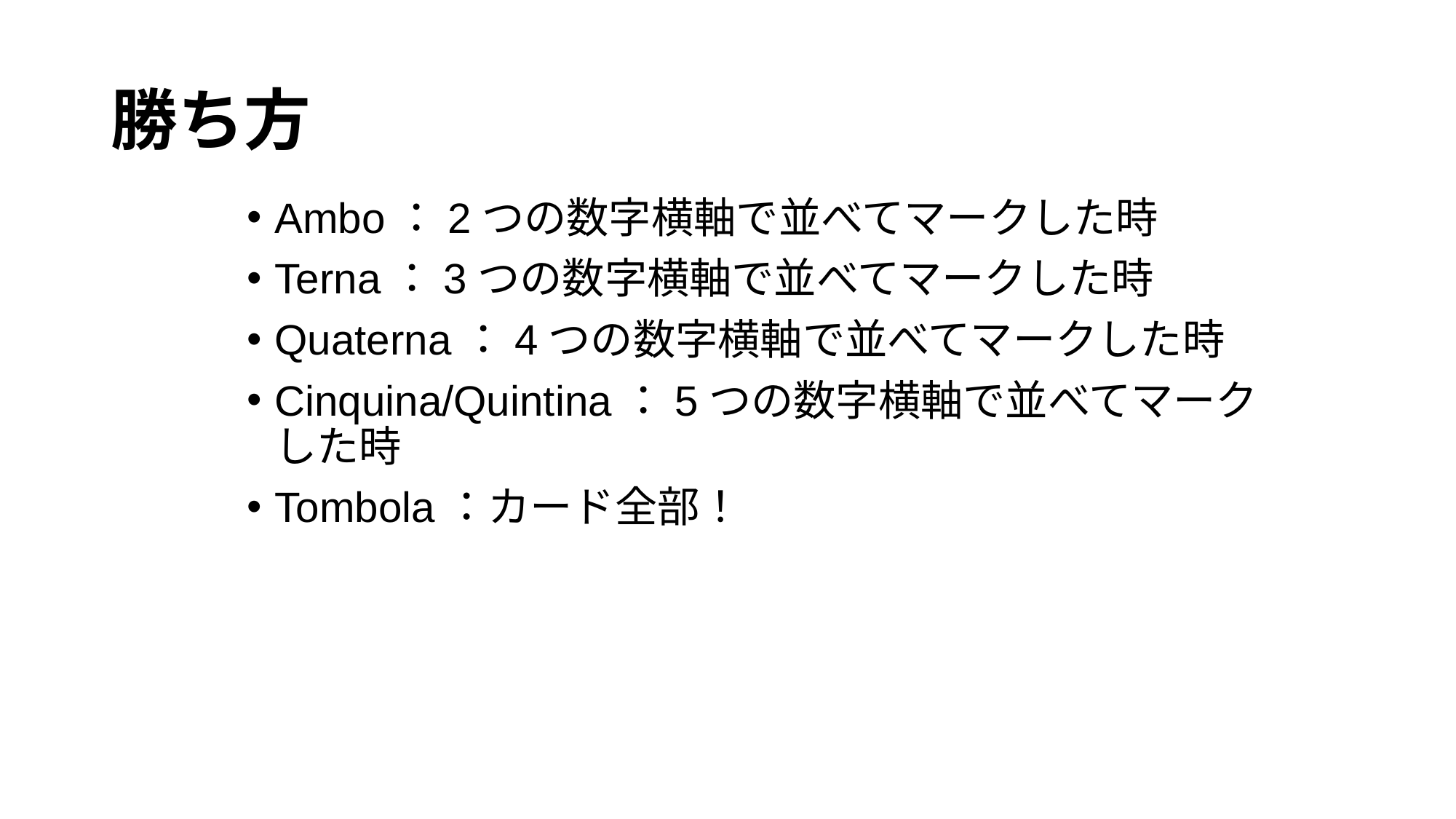

# 勝ち方
Ambo：2つの数字横軸で並べてマークした時
Terna：3つの数字横軸で並べてマークした時
Quaterna：4つの数字横軸で並べてマークした時
Cinquina/Quintina：5つの数字横軸で並べてマークした時
Tombola：カード全部！